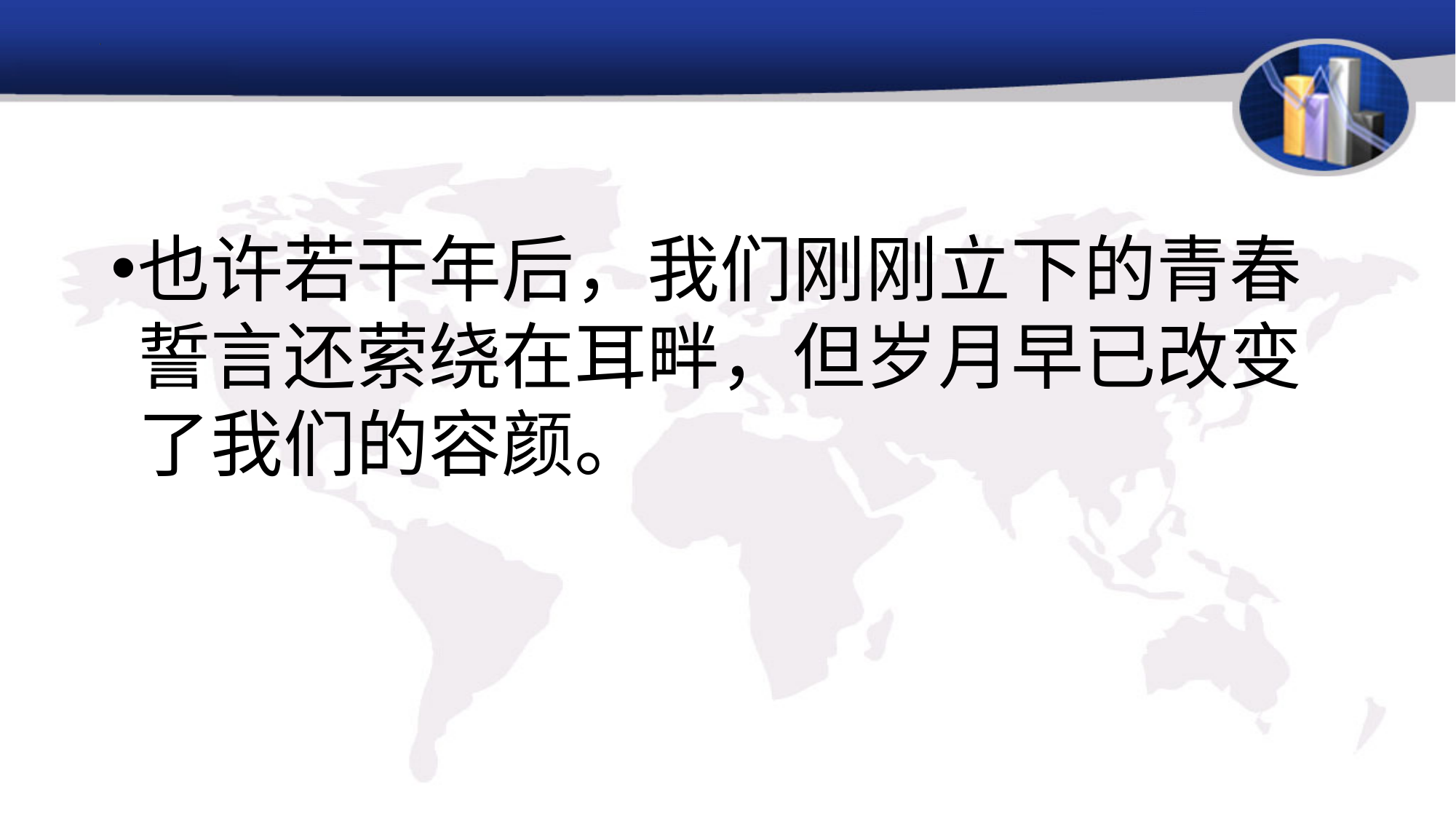

#
也许若干年后，我们刚刚立下的青春誓言还萦绕在耳畔，但岁月早已改变了我们的容颜。